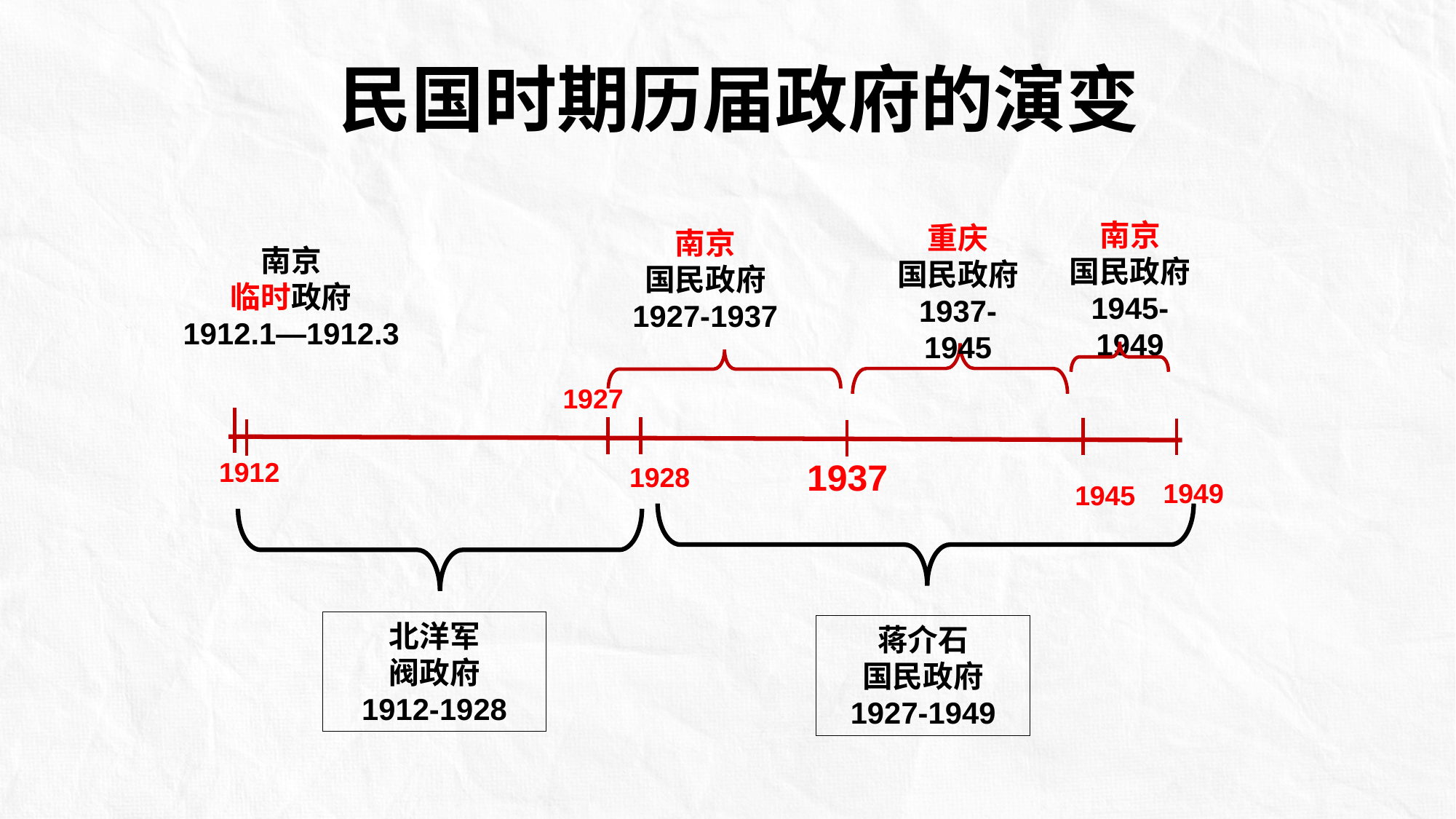

民国时期历届政府的演变
南京
国民政府
1945-1949
重庆
国民政府
1937-1945
南京
国民政府
1927-1937
南京
临时政府
1912.1—1912.3

1927

1928
1937
1912
1949
1945

北洋军
阀政府
1912-1928
蒋介石
国民政府
1927-1949